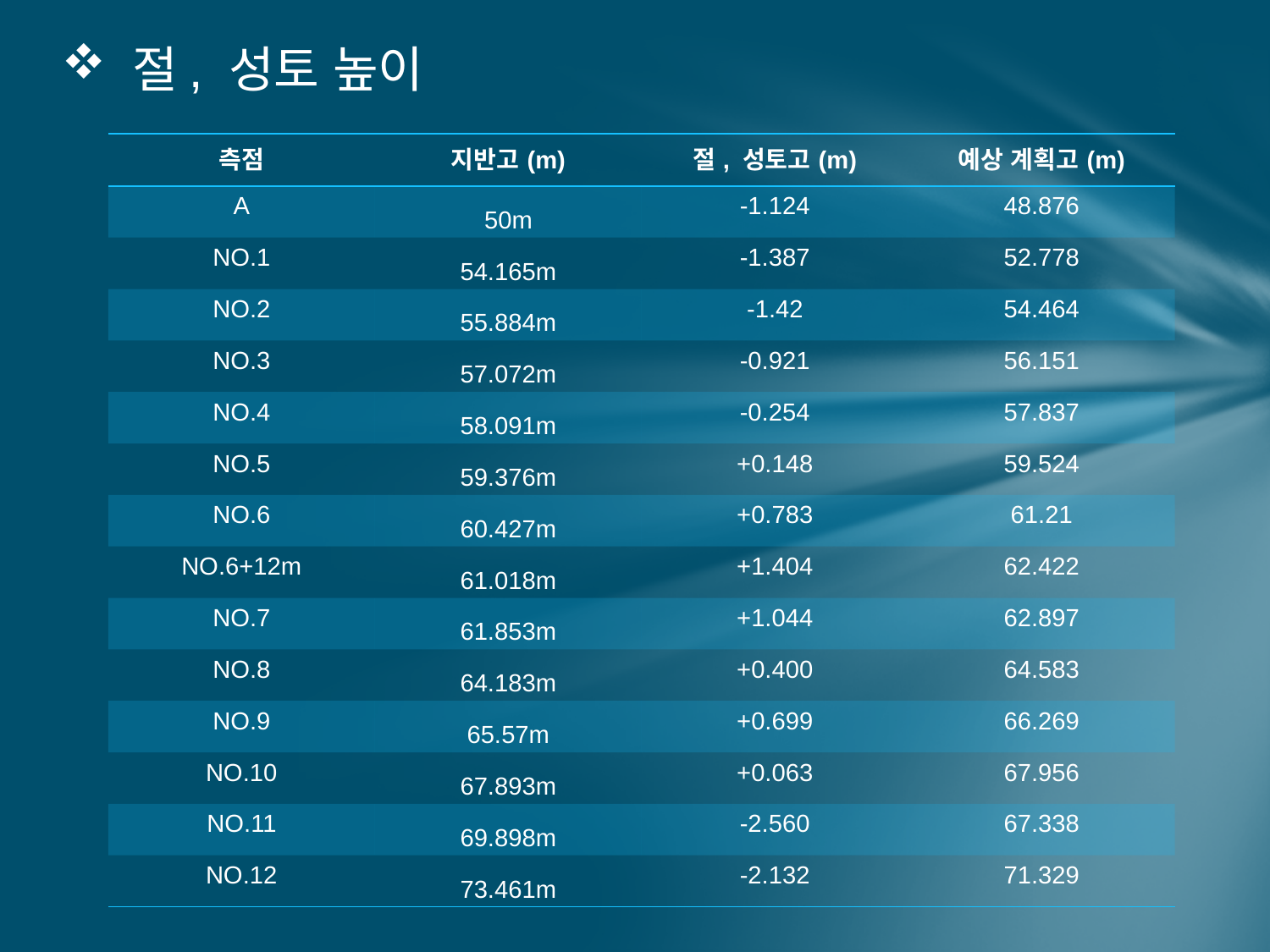

# 절, 성토 높이
| 측점 | 지반고(m) | 절, 성토고(m) | 예상 계획고(m) |
| --- | --- | --- | --- |
| A | 50m | -1.124 | 48.876 |
| NO.1 | 54.165m | -1.387 | 52.778 |
| NO.2 | 55.884m | -1.42 | 54.464 |
| NO.3 | 57.072m | -0.921 | 56.151 |
| NO.4 | 58.091m | -0.254 | 57.837 |
| NO.5 | 59.376m | +0.148 | 59.524 |
| NO.6 | 60.427m | +0.783 | 61.21 |
| NO.6+12m | 61.018m | +1.404 | 62.422 |
| NO.7 | 61.853m | +1.044 | 62.897 |
| NO.8 | 64.183m | +0.400 | 64.583 |
| NO.9 | 65.57m | +0.699 | 66.269 |
| NO.10 | 67.893m | +0.063 | 67.956 |
| NO.11 | 69.898m | -2.560 | 67.338 |
| NO.12 | 73.461m | -2.132 | 71.329 |